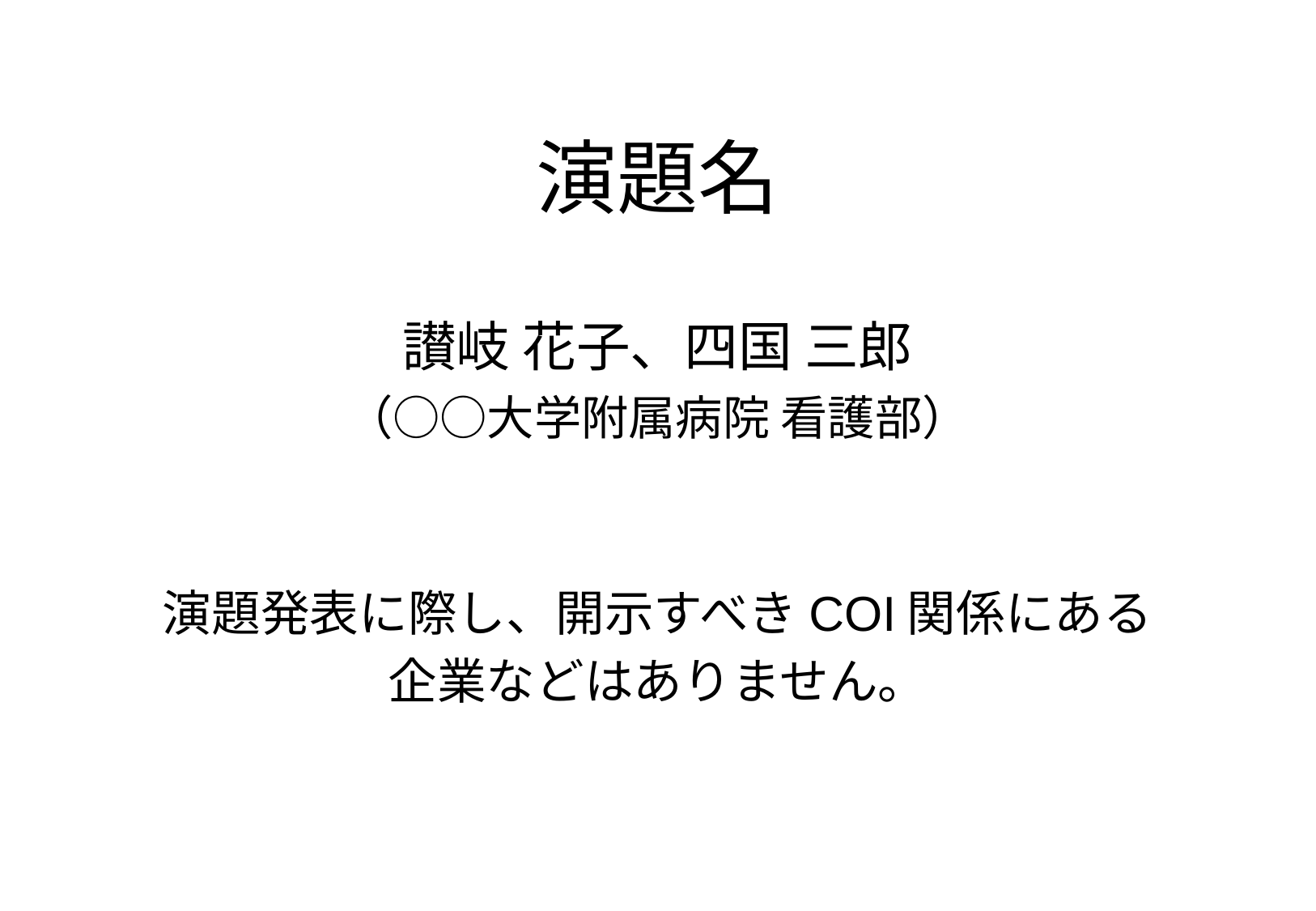

# 演題名
1）開示すべきCOI状態がない場合
讃岐 花子、四国 三郎
（○○大学附属病院 看護部）
演題発表に際し、開示すべきCOI関係にある
企業などはありません。